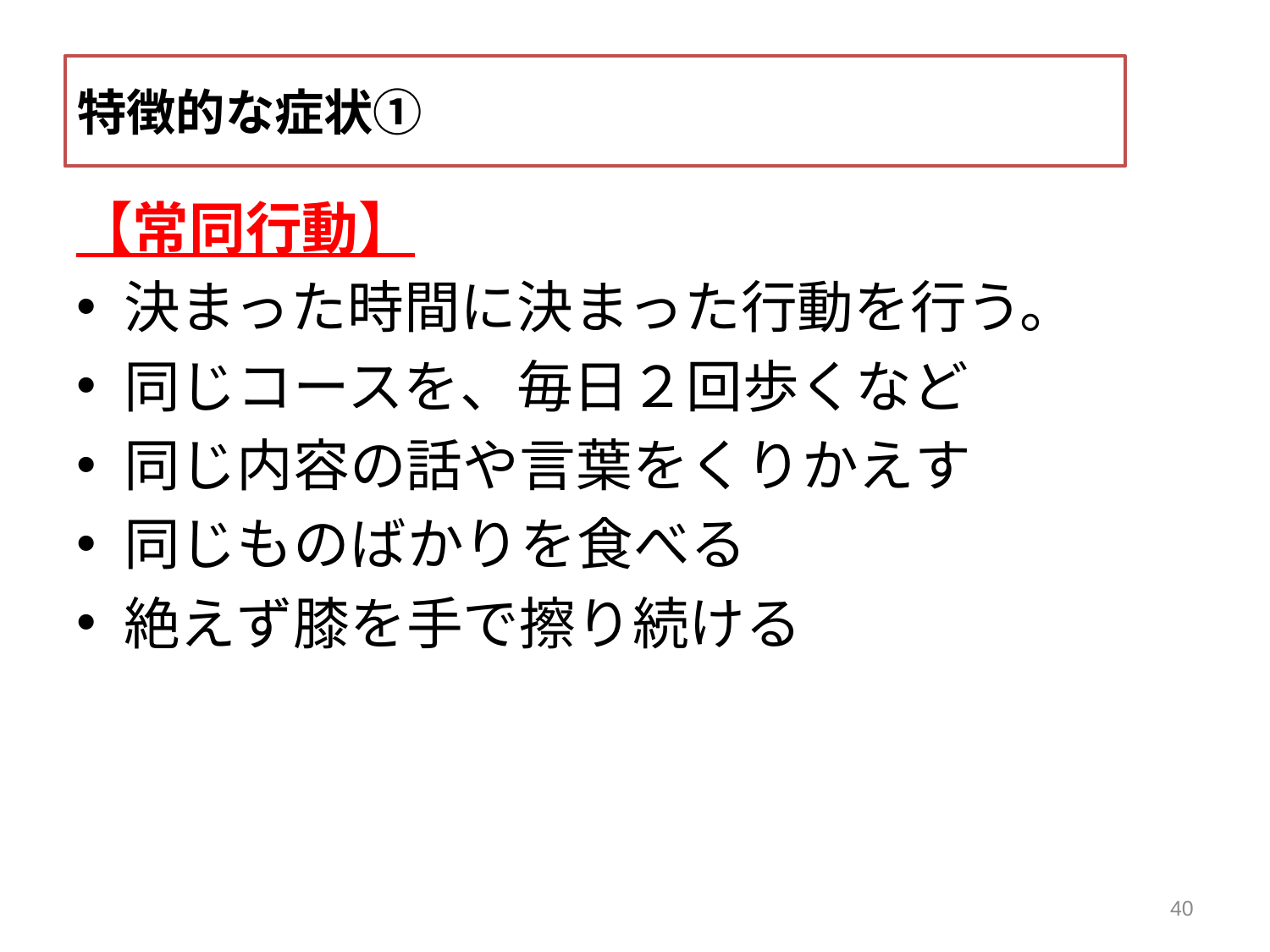

特徴的な症状①
【常同行動】
決まった時間に決まった行動を行う。
同じコースを、毎日２回歩くなど
同じ内容の話や言葉をくりかえす
同じものばかりを食べる
絶えず膝を手で擦り続ける
40